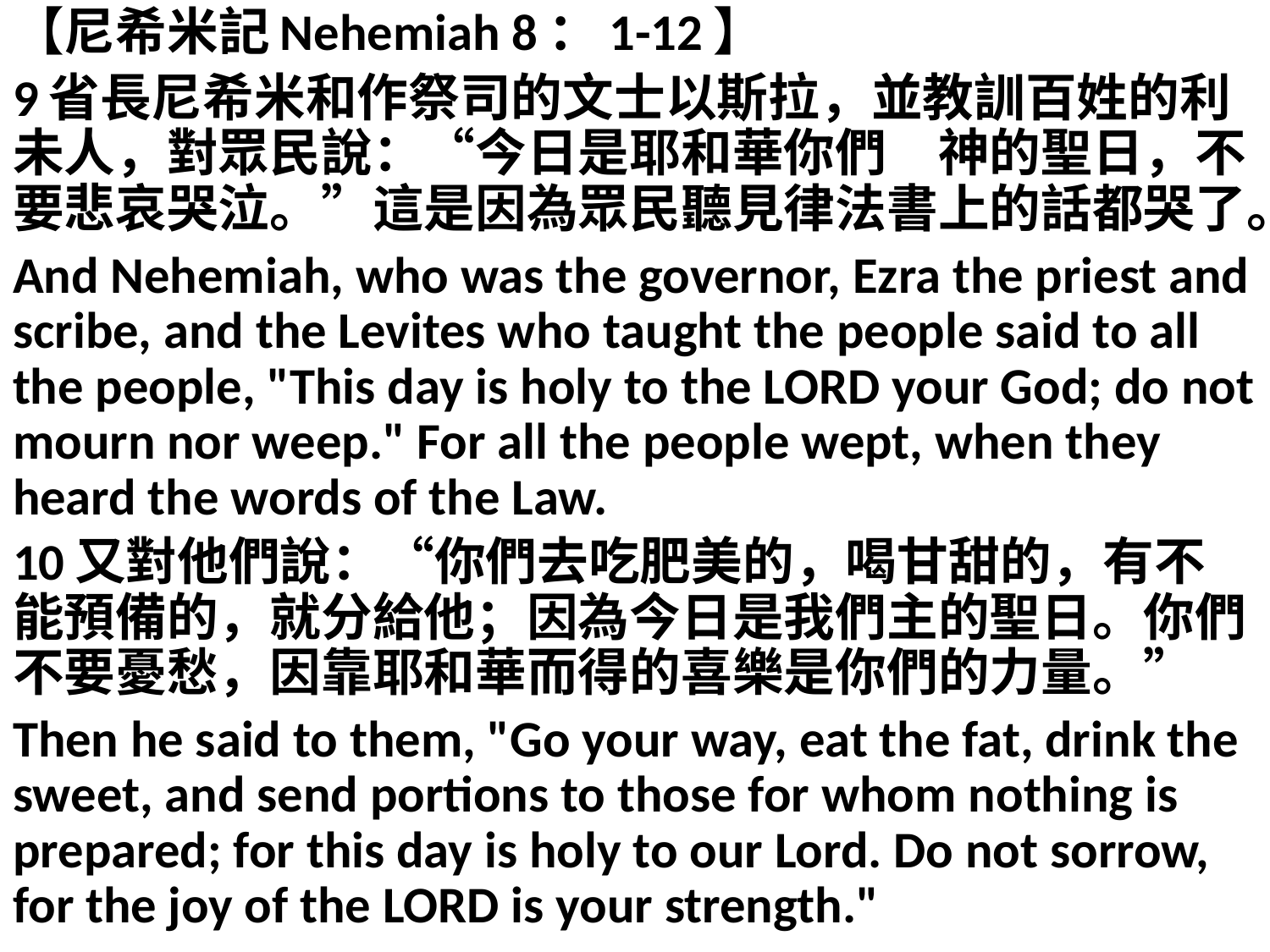

【尼希米記Nehemiah 8：1-12】
9省長尼希米和作祭司的文士以斯拉，並教訓百姓的利未人，對眾民說：“今日是耶和華你們　神的聖日，不要悲哀哭泣。”這是因為眾民聽見律法書上的話都哭了。
And Nehemiah, who was the governor, Ezra the priest and scribe, and the Levites who taught the people said to all the people, "This day is holy to the LORD your God; do not mourn nor weep." For all the people wept, when they heard the words of the Law.
10又對他們說：“你們去吃肥美的，喝甘甜的，有不能預備的，就分給他；因為今日是我們主的聖日。你們不要憂愁，因靠耶和華而得的喜樂是你們的力量。”
Then he said to them, "Go your way, eat the fat, drink the sweet, and send portions to those for whom nothing is prepared; for this day is holy to our Lord. Do not sorrow, for the joy of the LORD is your strength."